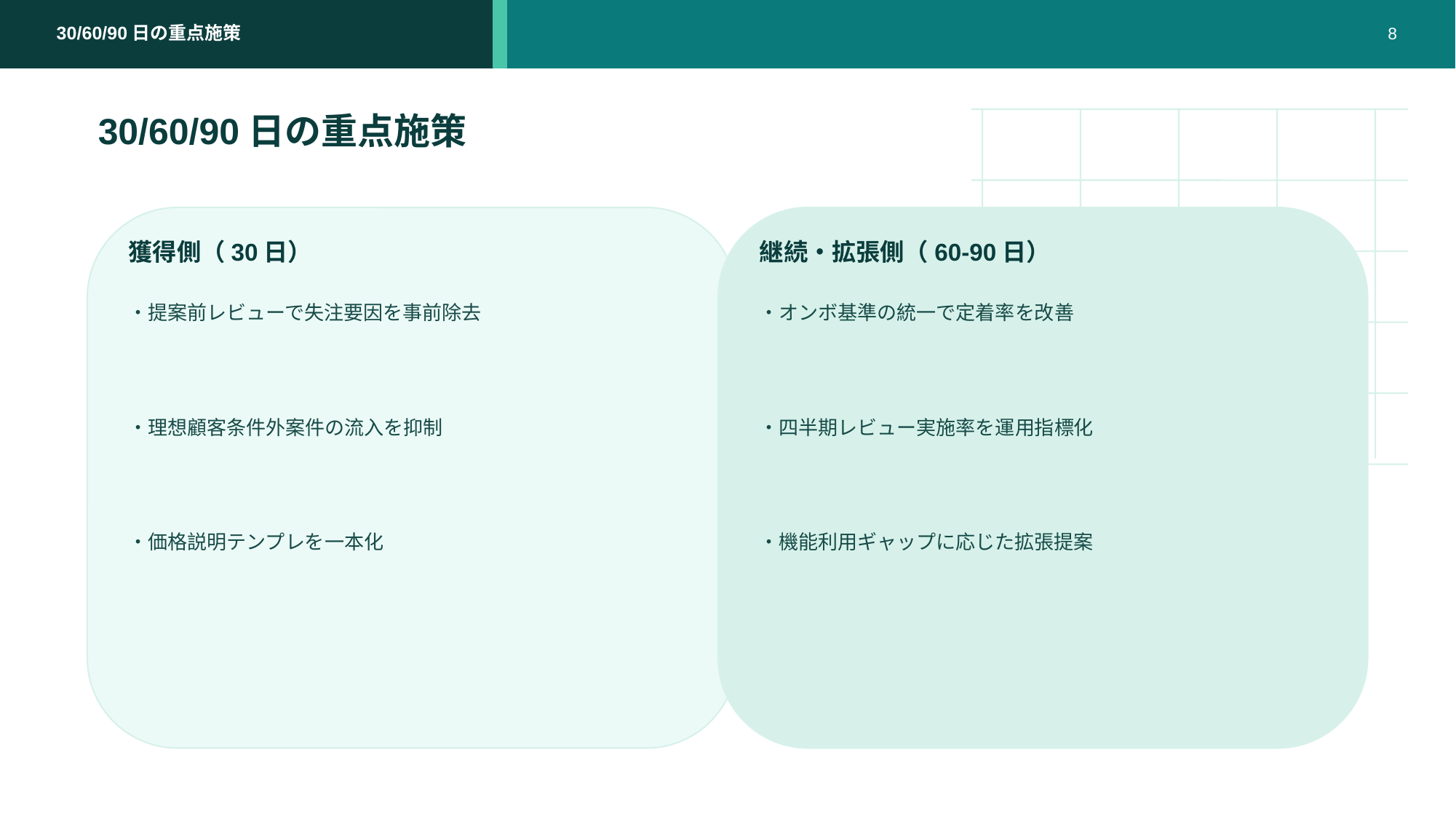

30/60/90日の重点施策
8
30/60/90日の重点施策

獲得側（30日）
継続・拡張側（60-90日）

・提案前レビューで失注要因を事前除去
・オンボ基準の統一で定着率を改善

・理想顧客条件外案件の流入を抑制
・四半期レビュー実施率を運用指標化

・価格説明テンプレを一本化
・機能利用ギャップに応じた拡張提案